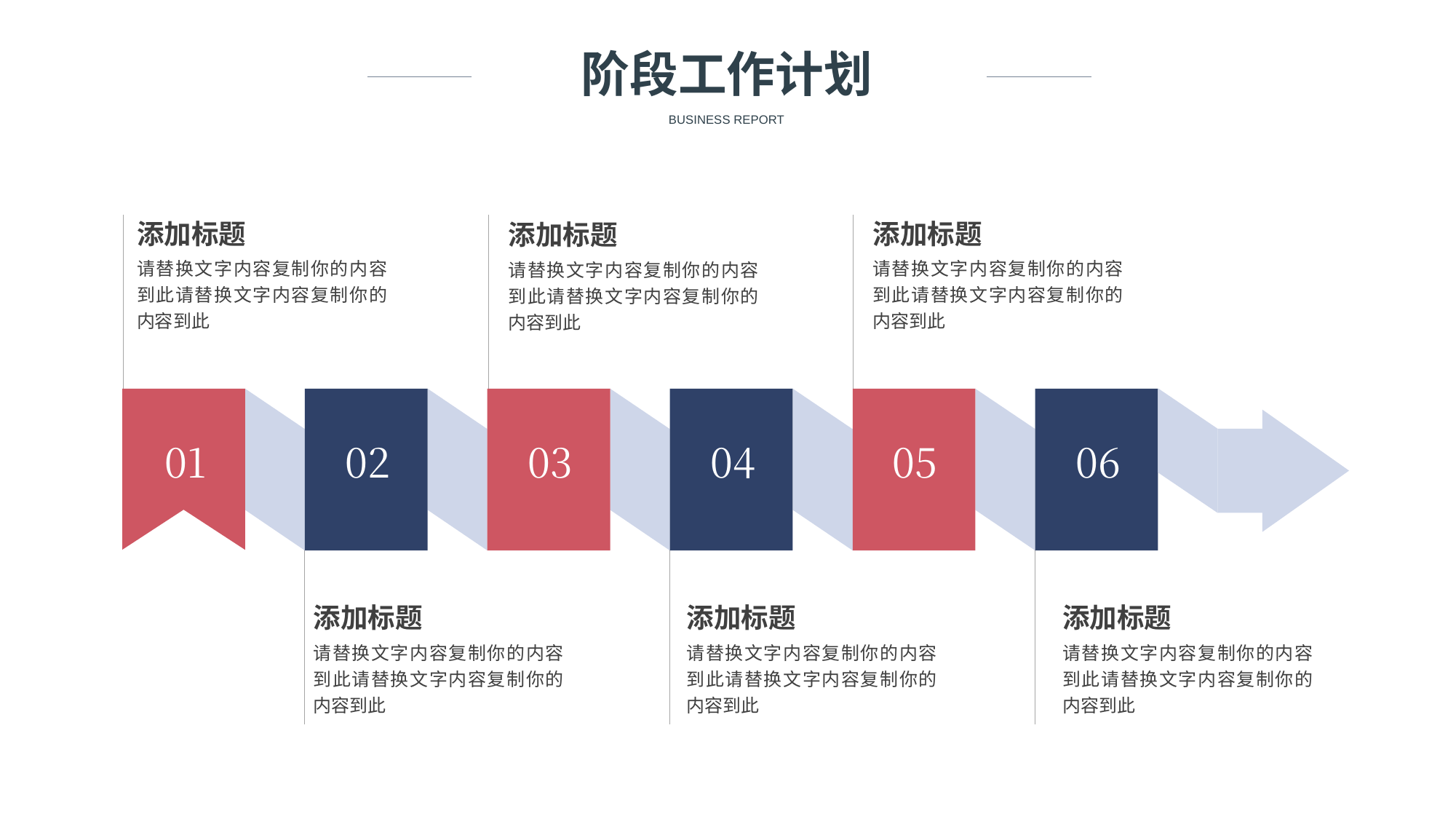

阶段工作计划
BUSINESS REPORT
添加标题
请替换文字内容复制你的内容到此请替换文字内容复制你的内容到此
添加标题
请替换文字内容复制你的内容到此请替换文字内容复制你的内容到此
添加标题
请替换文字内容复制你的内容到此请替换文字内容复制你的内容到此

02
03
04
05
06
01
添加标题
请替换文字内容复制你的内容到此请替换文字内容复制你的内容到此
添加标题
请替换文字内容复制你的内容到此请替换文字内容复制你的内容到此
添加标题
请替换文字内容复制你的内容到此请替换文字内容复制你的内容到此